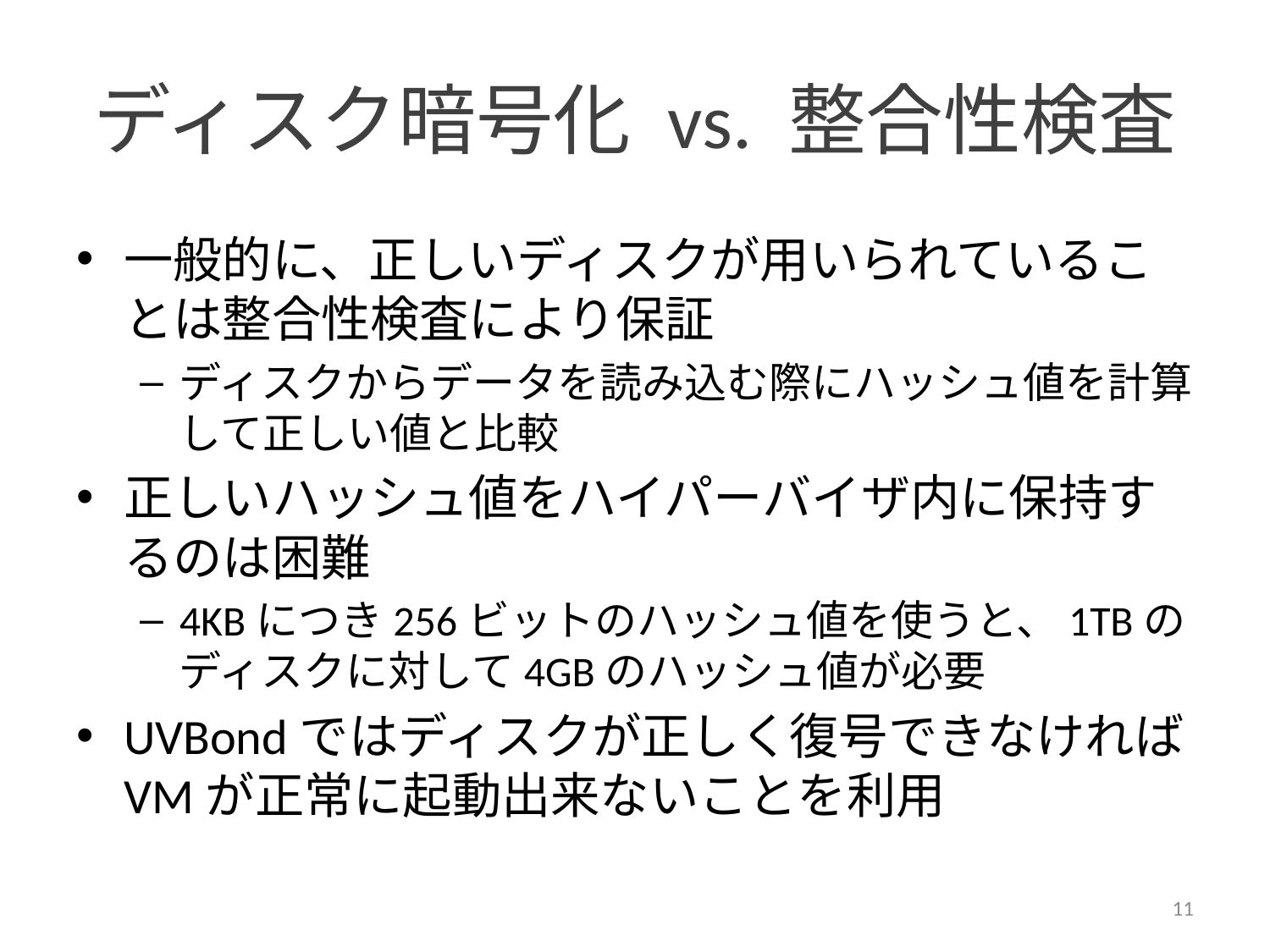

# ディスク暗号化 vs. 整合性検査
一般的に、正しいディスクが用いられていることは整合性検査により保証
ディスクからデータを読み込む際にハッシュ値を計算して正しい値と比較
正しいハッシュ値をハイパーバイザ内に保持するのは困難
4KBにつき256ビットのハッシュ値を使うと、1TBのディスクに対して4GBのハッシュ値が必要
UVBondではディスクが正しく復号できなければVMが正常に起動出来ないことを利用
11